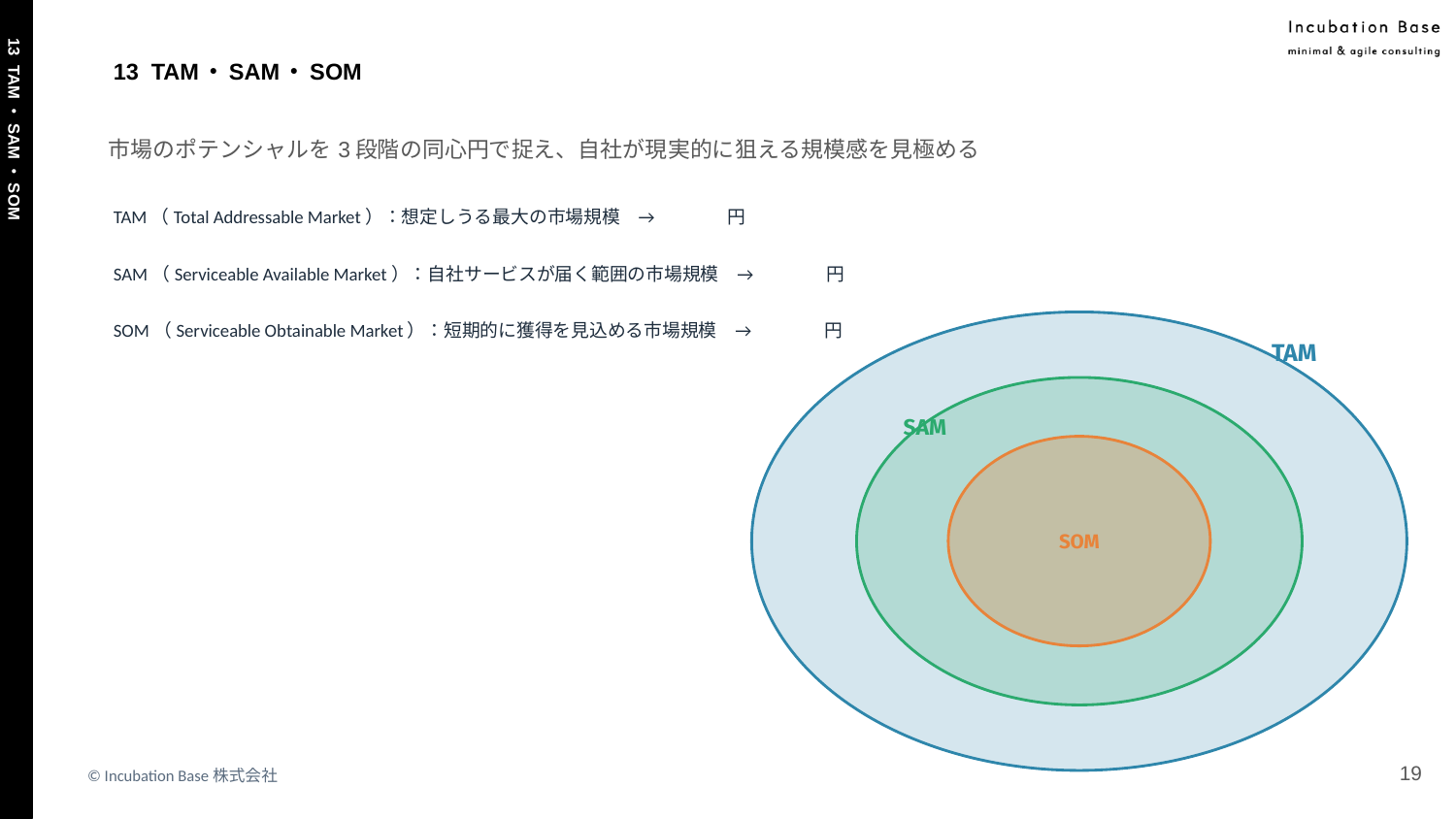

# 13  TAM・SAM・SOM
市場のポテンシャルを3段階の同心円で捉え、自社が現実的に狙える規模感を見極める
TAM（Total Addressable Market）：想定しうる最大の市場規模　→　　　　円

SAM（Serviceable Available Market）：自社サービスが届く範囲の市場規模　→　　　　円

SOM（Serviceable Obtainable Market）：短期的に獲得を見込める市場規模　→　　　　円

TAM

13  TAM・SAM・SOM
SAM

SOM
19
© Incubation Base株式会社